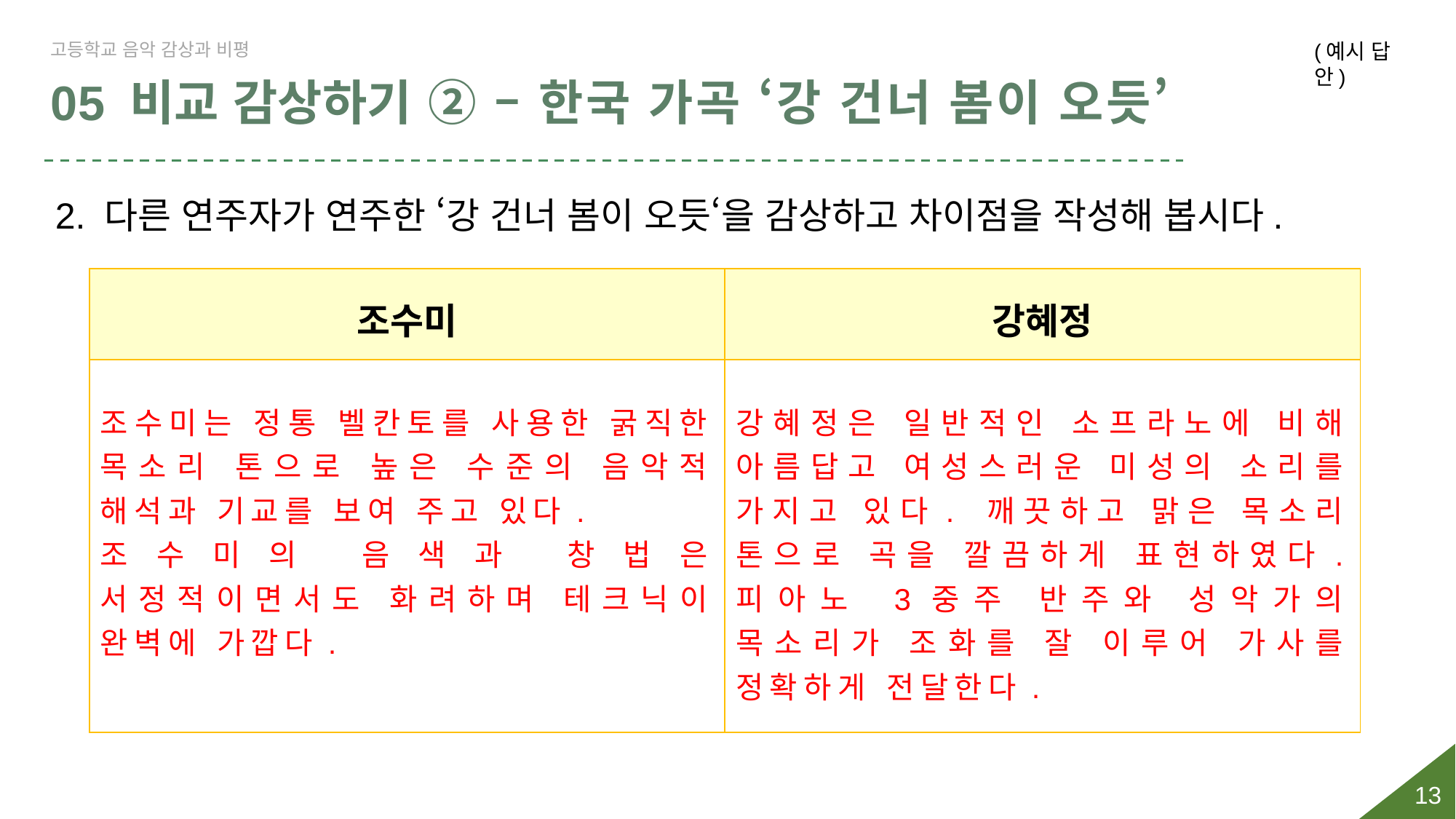

고등학교 음악 감상과 비평
05 비교 감상하기 ② – 한국 가곡 ‘강 건너 봄이 오듯’
2. 다른 연주자가 연주한 ‘강 건너 봄이 오듯‘을 감상하고 차이점을 작성해 봅시다.
(예시 답안)
| 조수미 | 강혜정 |
| --- | --- |
| 조수미는 정통 벨칸토를 사용한 굵직한 목소리 톤으로 높은 수준의 음악적 해석과 기교를 보여 주고 있다. 조수미의 음색과 창법은 서정적이면서도 화려하며 테크닉이 완벽에 가깝다. | 강혜정은 일반적인 소프라노에 비해 아름답고 여성스러운 미성의 소리를 가지고 있다. 깨끗하고 맑은 목소리 톤으로 곡을 깔끔하게 표현하였다. 피아노 3중주 반주와 성악가의 목소리가 조화를 잘 이루어 가사를 정확하게 전달한다. |

13